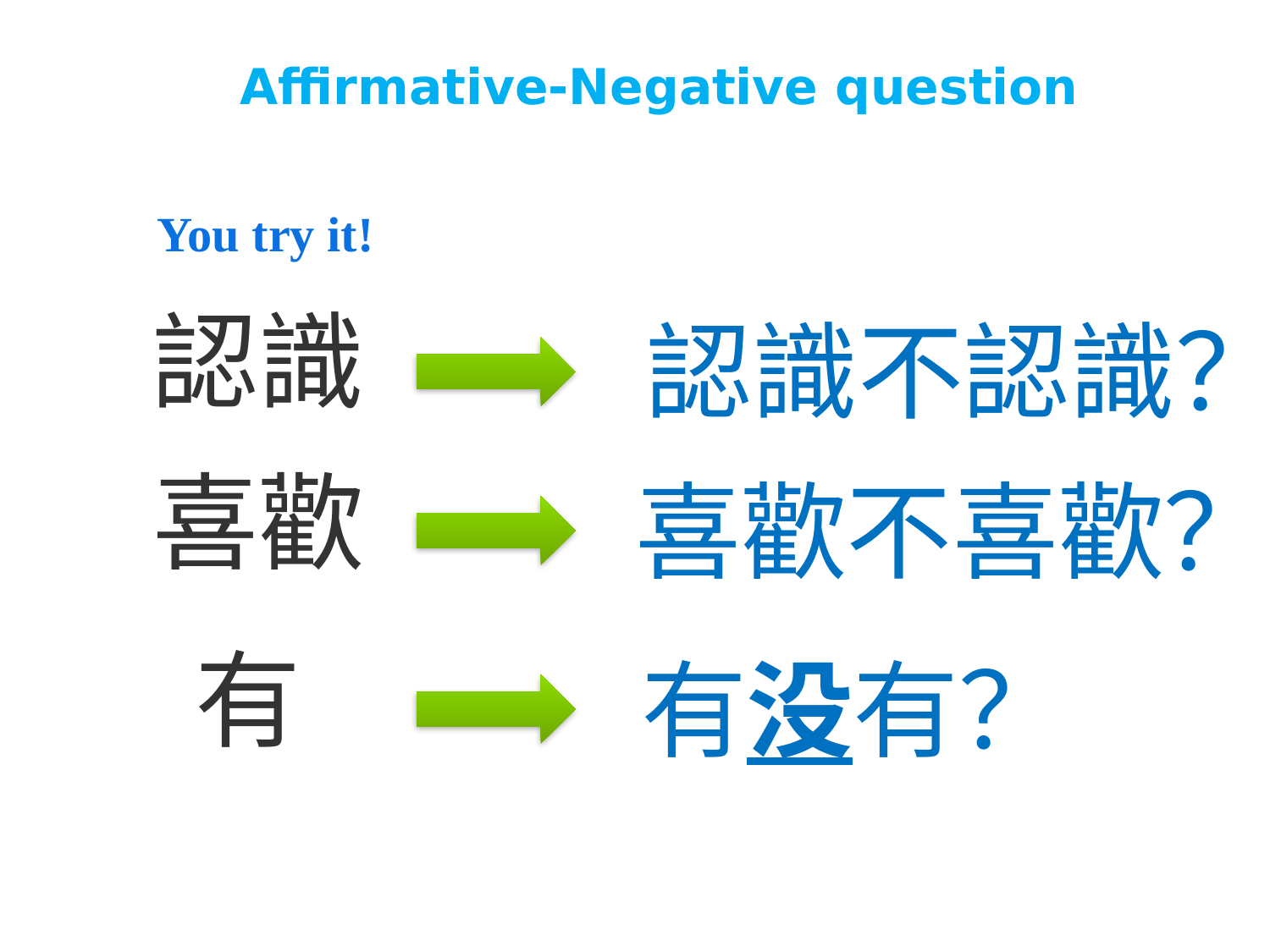

# Affirmative-Negative question
You try it!
認識
認識不認識？

喜歡
喜歡不喜歡？

有
有没有？